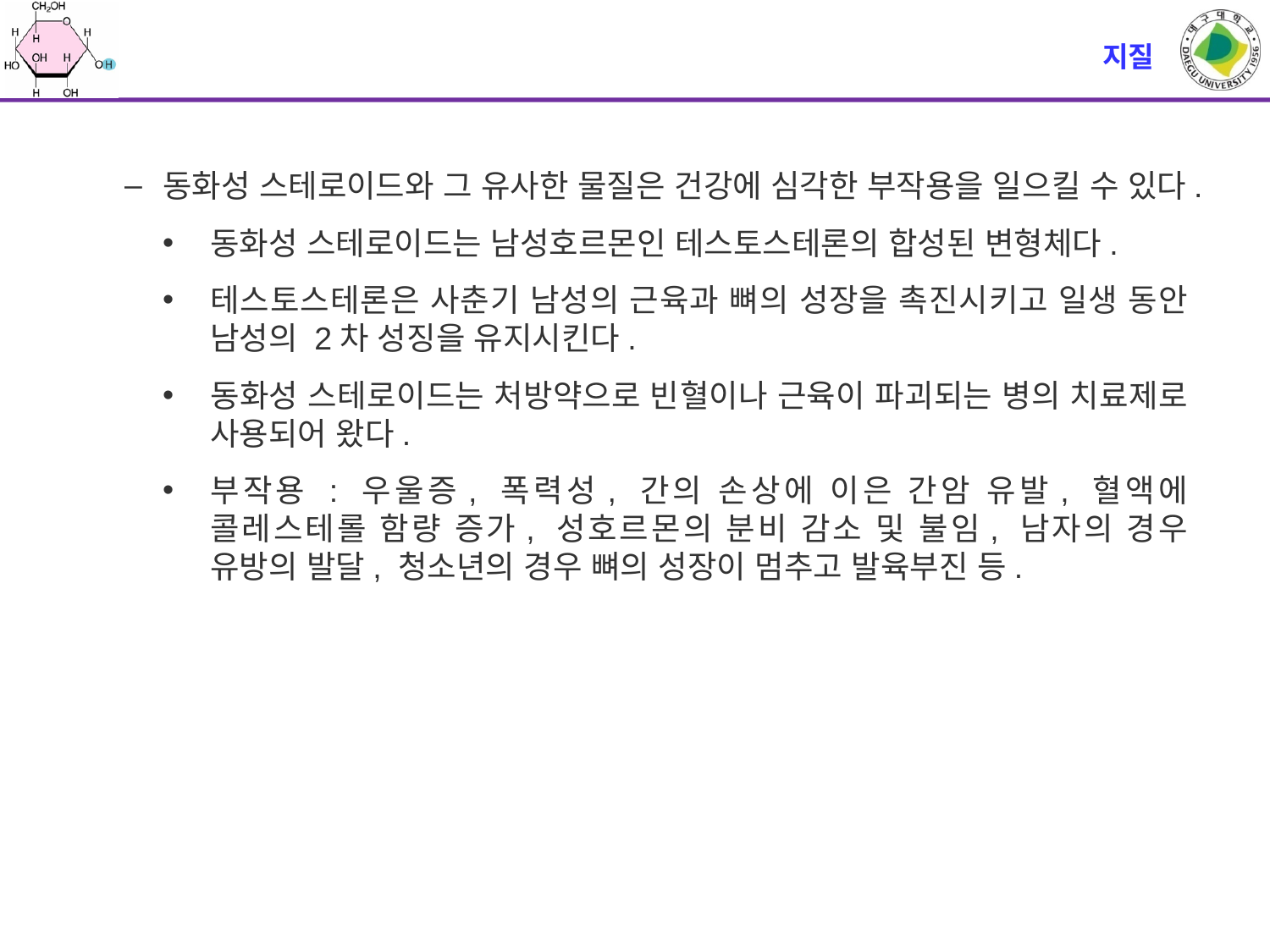

# 지질
동화성 스테로이드와 그 유사한 물질은 건강에 심각한 부작용을 일으킬 수 있다.
동화성 스테로이드는 남성호르몬인 테스토스테론의 합성된 변형체다.
테스토스테론은 사춘기 남성의 근육과 뼈의 성장을 촉진시키고 일생 동안 남성의 2차 성징을 유지시킨다.
동화성 스테로이드는 처방약으로 빈혈이나 근육이 파괴되는 병의 치료제로 사용되어 왔다.
부작용 : 우울증, 폭력성, 간의 손상에 이은 간암 유발, 혈액에 콜레스테롤 함량 증가, 성호르몬의 분비 감소 및 불임, 남자의 경우 유방의 발달, 청소년의 경우 뼈의 성장이 멈추고 발육부진 등.